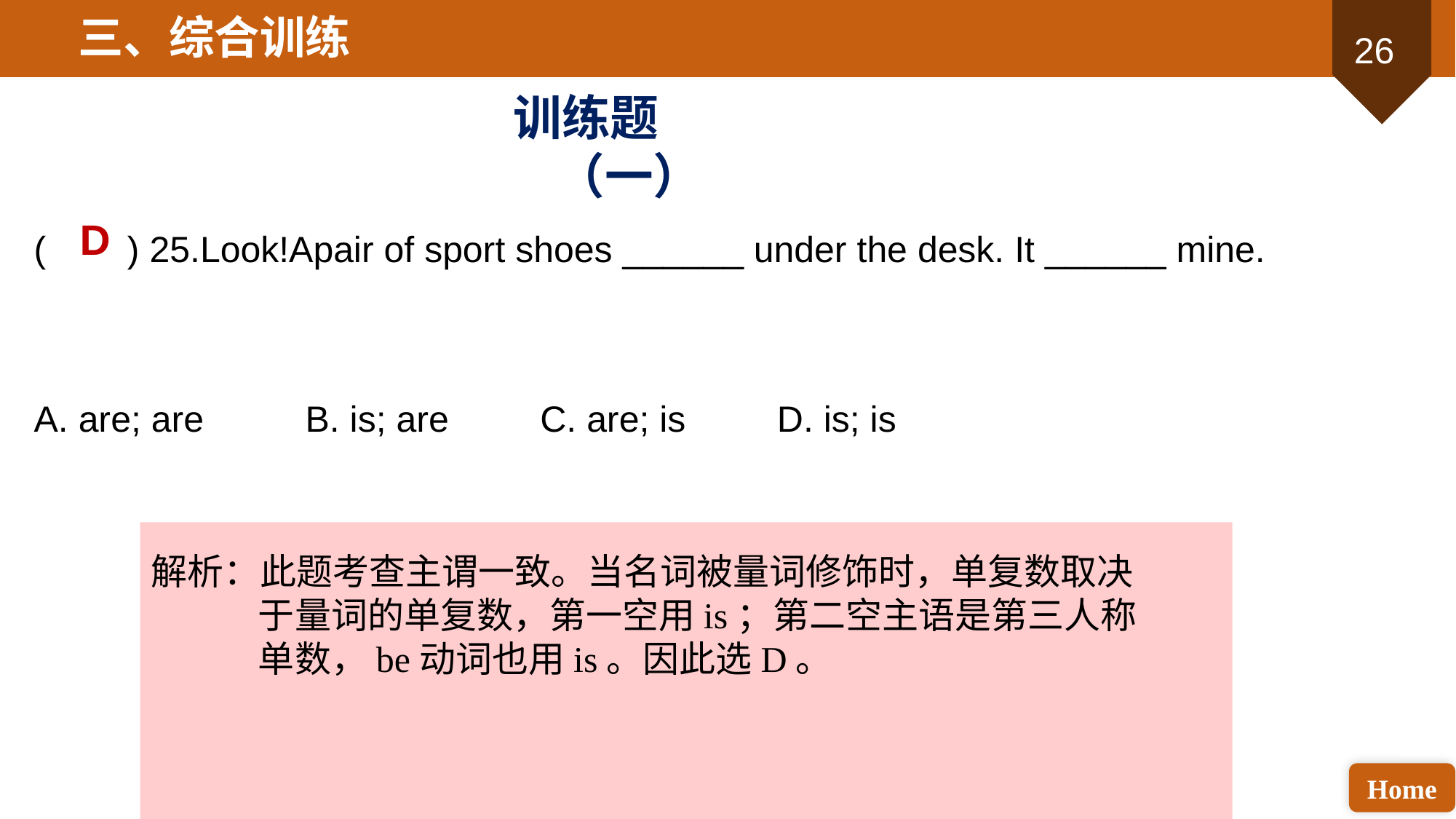

三、综合训练
训练题（一）
D
(        ) 25.Look!Apair of sport shoes ______ under the desk. It ______ mine.

A. are; are          B. is; are         C. are; is         D. is; is

解析：此题考查主谓一致。当名词被量词修饰时，单复数取决于量词的单复数，第一空用is；第二空主语是第三人称单数，be动词也用is。因此选D。